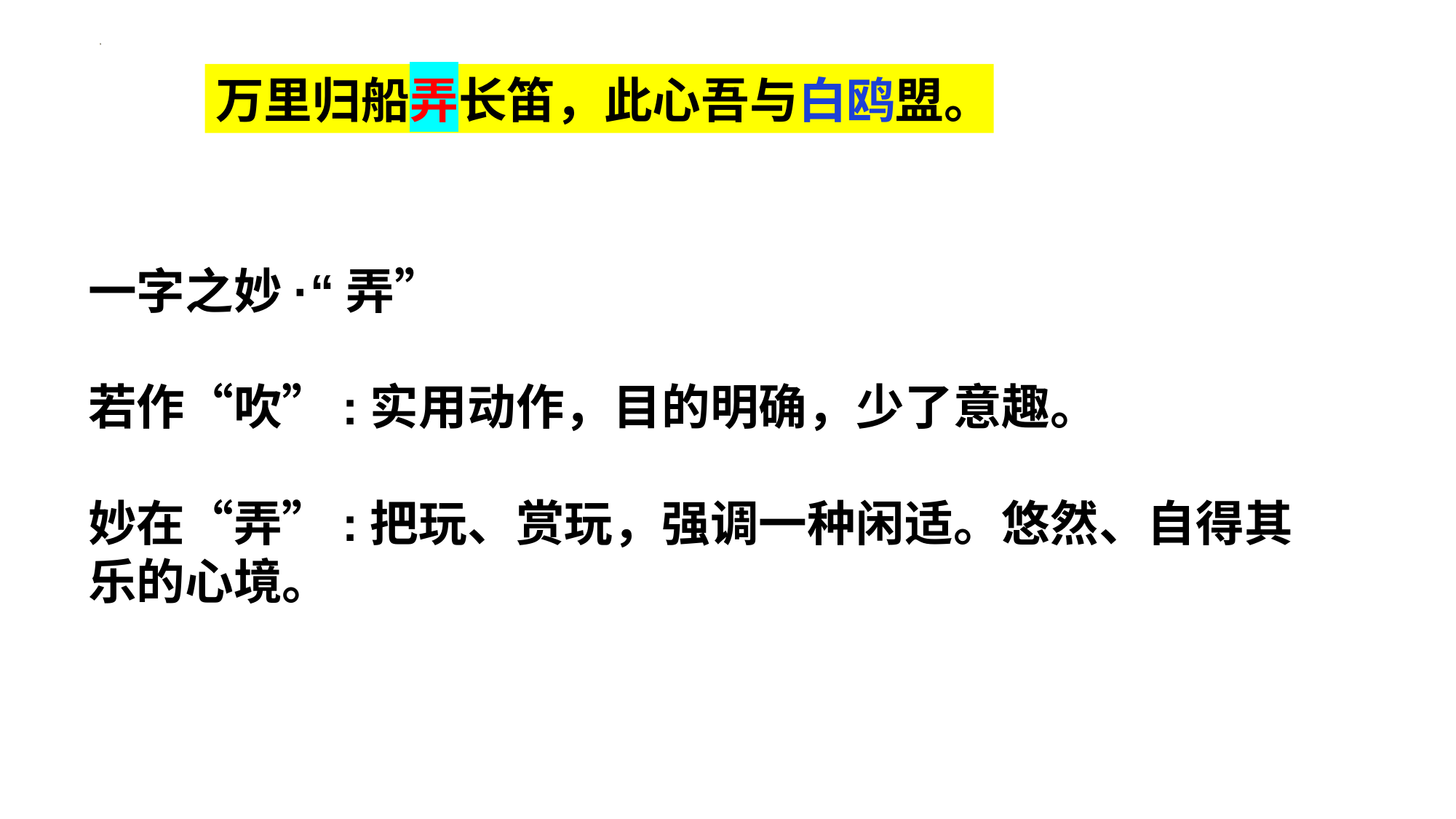

万里归船弄长笛，此心吾与白鸥盟。
一字之妙·“弄”

若作“吹”:实用动作，目的明确，少了意趣。

妙在“弄”:把玩、赏玩，强调一种闲适。悠然、自得其乐的心境。